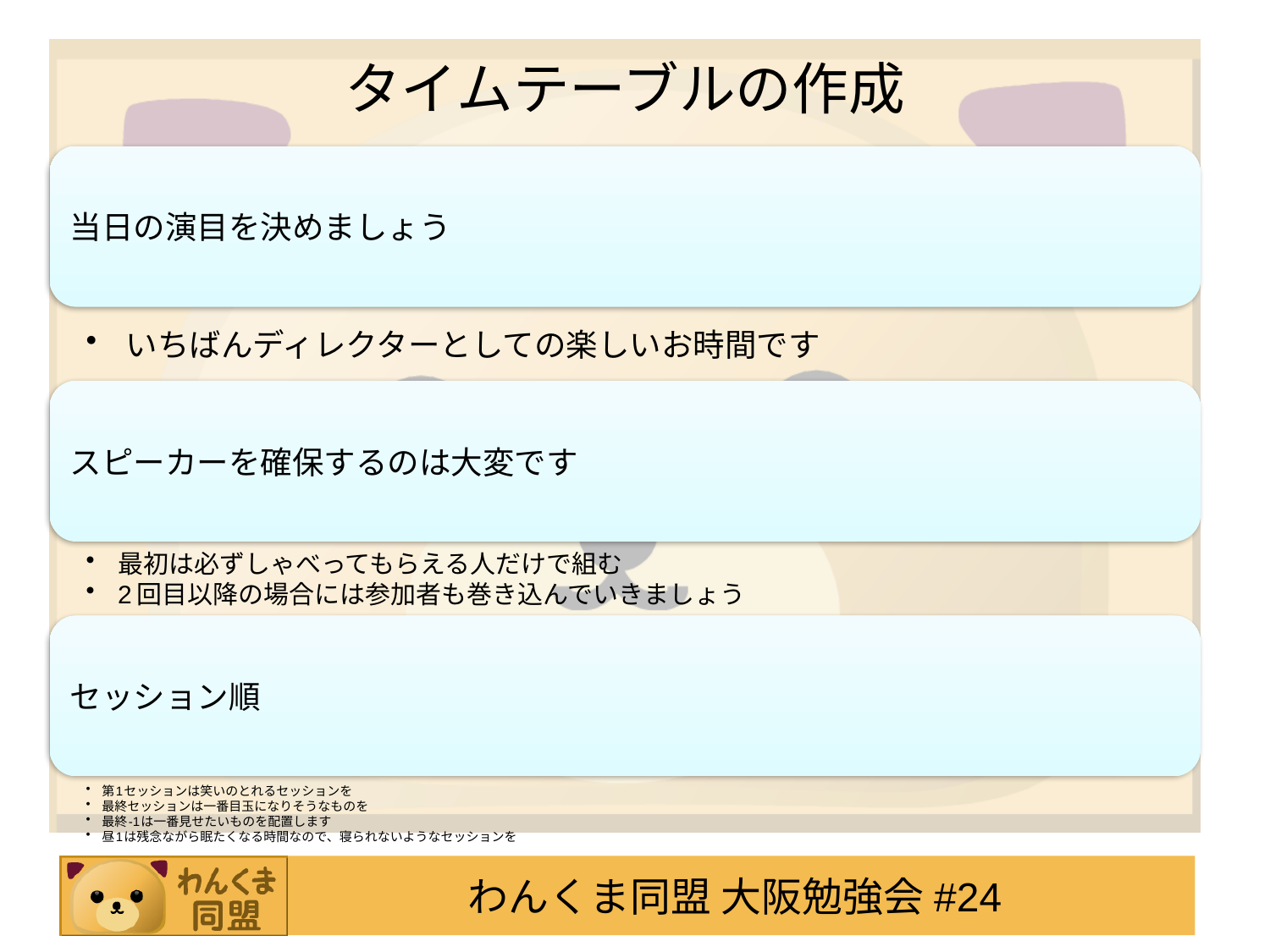

# タイムテーブルの作成
当日の演目を決めましょう
いちばんディレクターとしての楽しいお時間です
スピーカーを確保するのは大変です
最初は必ずしゃべってもらえる人だけで組む
2回目以降の場合には参加者も巻き込んでいきましょう
セッション順
第1セッションは笑いのとれるセッションを
最終セッションは一番目玉になりそうなものを
最終-1は一番見せたいものを配置します
昼1は残念ながら眠たくなる時間なので、寝られないようなセッションを